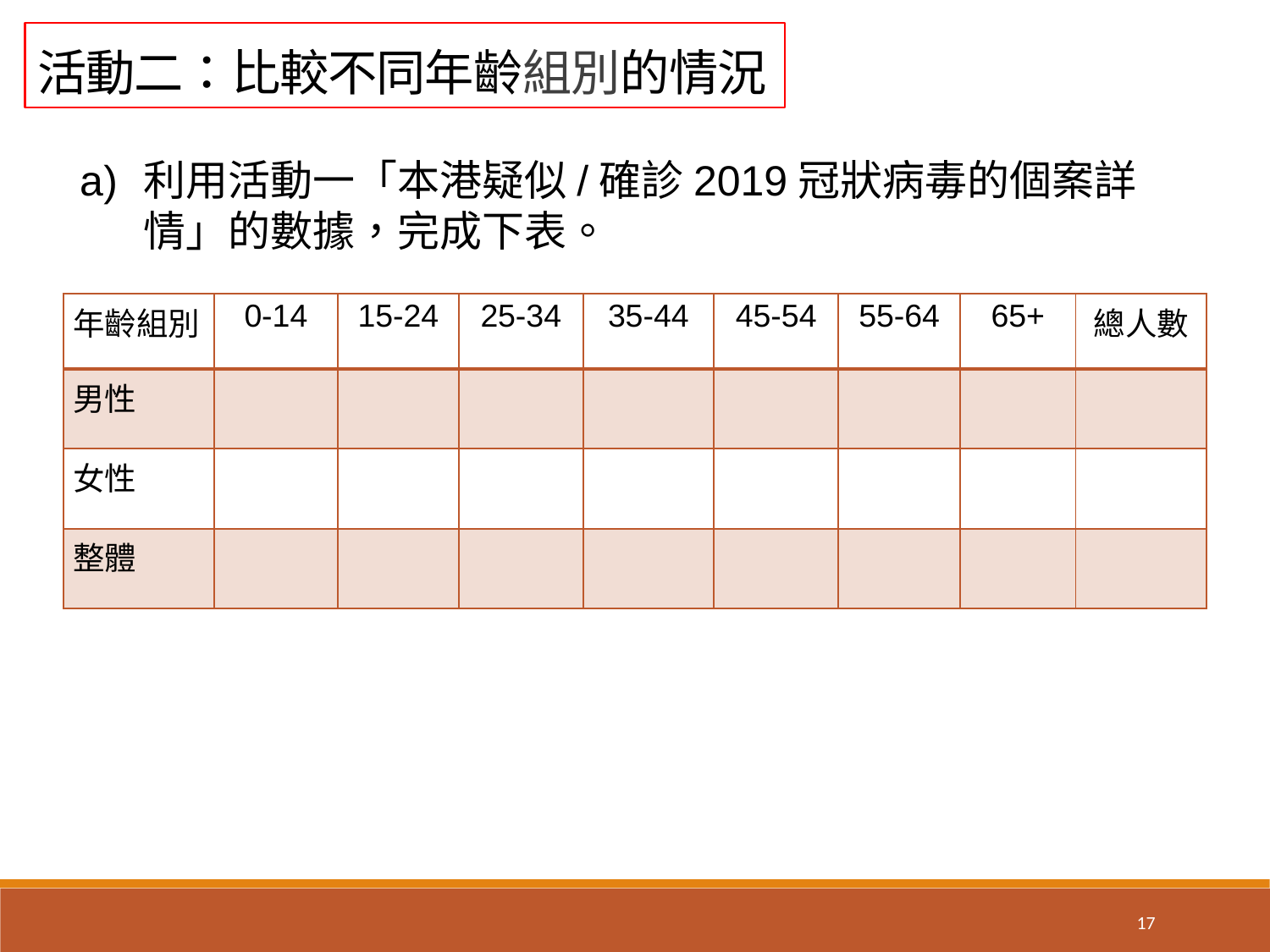

活動二：比較不同年齡組別的情況
利用活動一「本港疑似/確診2019冠狀病毒的個案詳情」的數據，完成下表。
| 年齡組別 | 0-14 | 15-24 | 25-34 | 35-44 | 45-54 | 55-64 | 65+ | 總人數 |
| --- | --- | --- | --- | --- | --- | --- | --- | --- |
| 男性 |  |  |  |  |  |  |  |  |
| 女性 |  |  |  |  |  |  |  |  |
| 整體 |  |  |  |  |  |  |  |  |

17